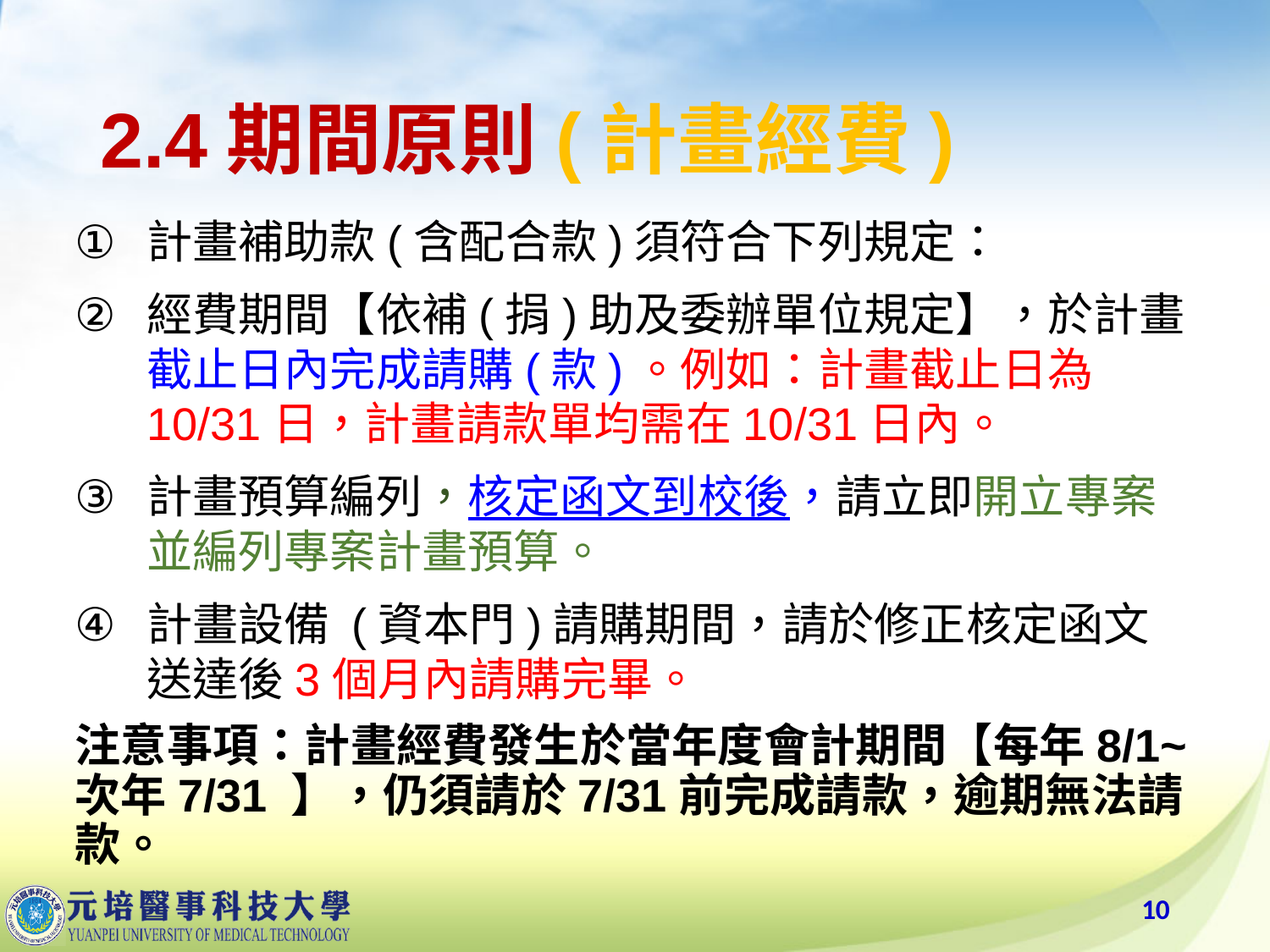

# 2.4期間原則(計畫經費)
計畫補助款(含配合款)須符合下列規定：
經費期間【依補(捐)助及委辦單位規定】，於計畫截止日內完成請購(款)。例如：計畫截止日為10/31日，計畫請款單均需在10/31日內。
計畫預算編列，核定函文到校後，請立即開立專案並編列專案計畫預算。
計畫設備 (資本門)請購期間，請於修正核定函文送達後3個月內請購完畢。
注意事項：計畫經費發生於當年度會計期間【每年8/1~次年7/31 】，仍須請於7/31前完成請款，逾期無法請款。

10